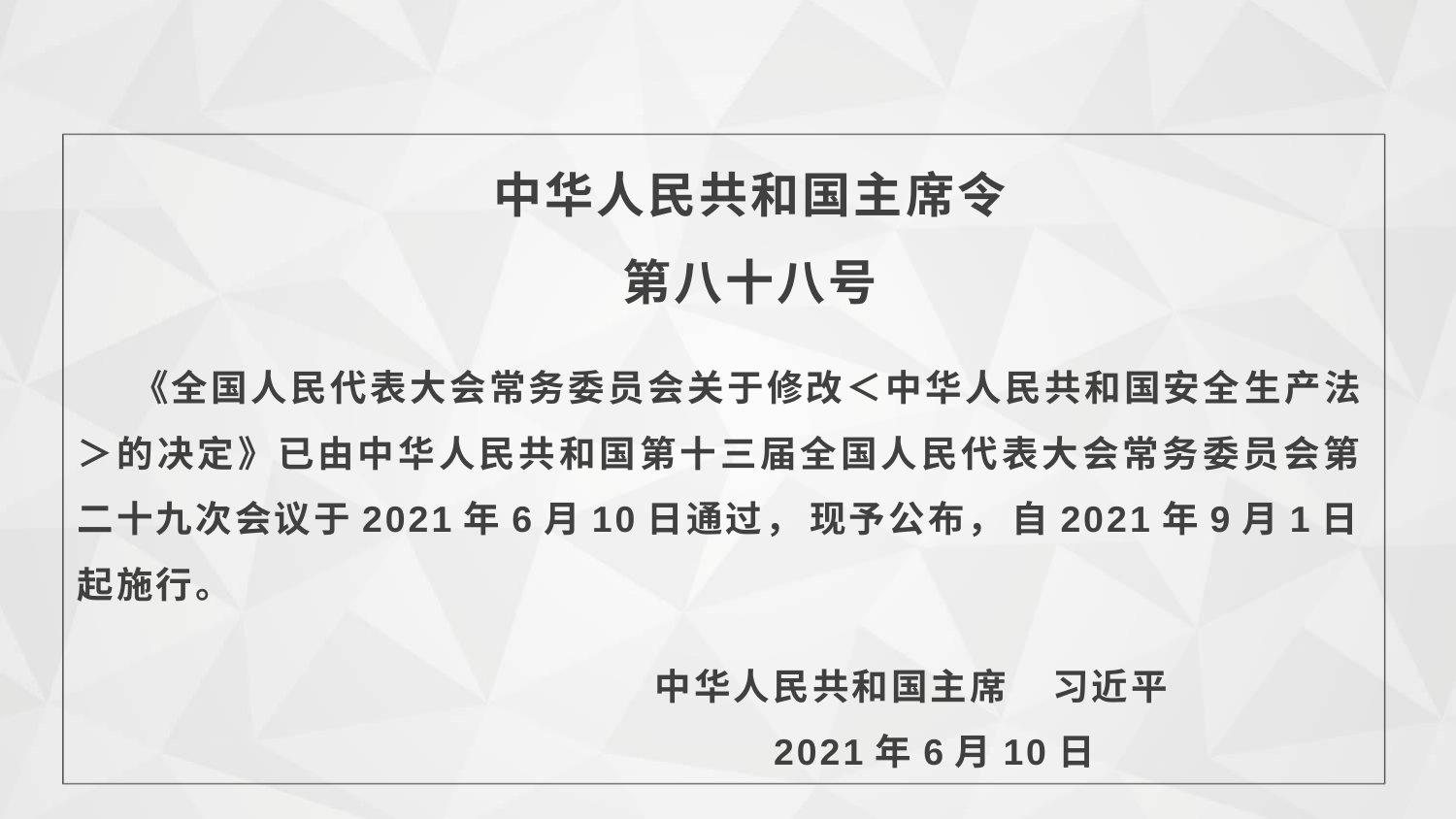

# 中华人民共和国主席令 第八十八号

《全国人民代表大会常务委员会关于修改＜中华人民共和国安全生产法
＞的决定》已由中华人民共和国第十三届全国人民代表大会常务委员会第 二十九次会议于2021年6月10日通过， 现予公布， 自2021年9月1日起施行。

                            中华人民共和国主席  习近平
                            2021年6月10日